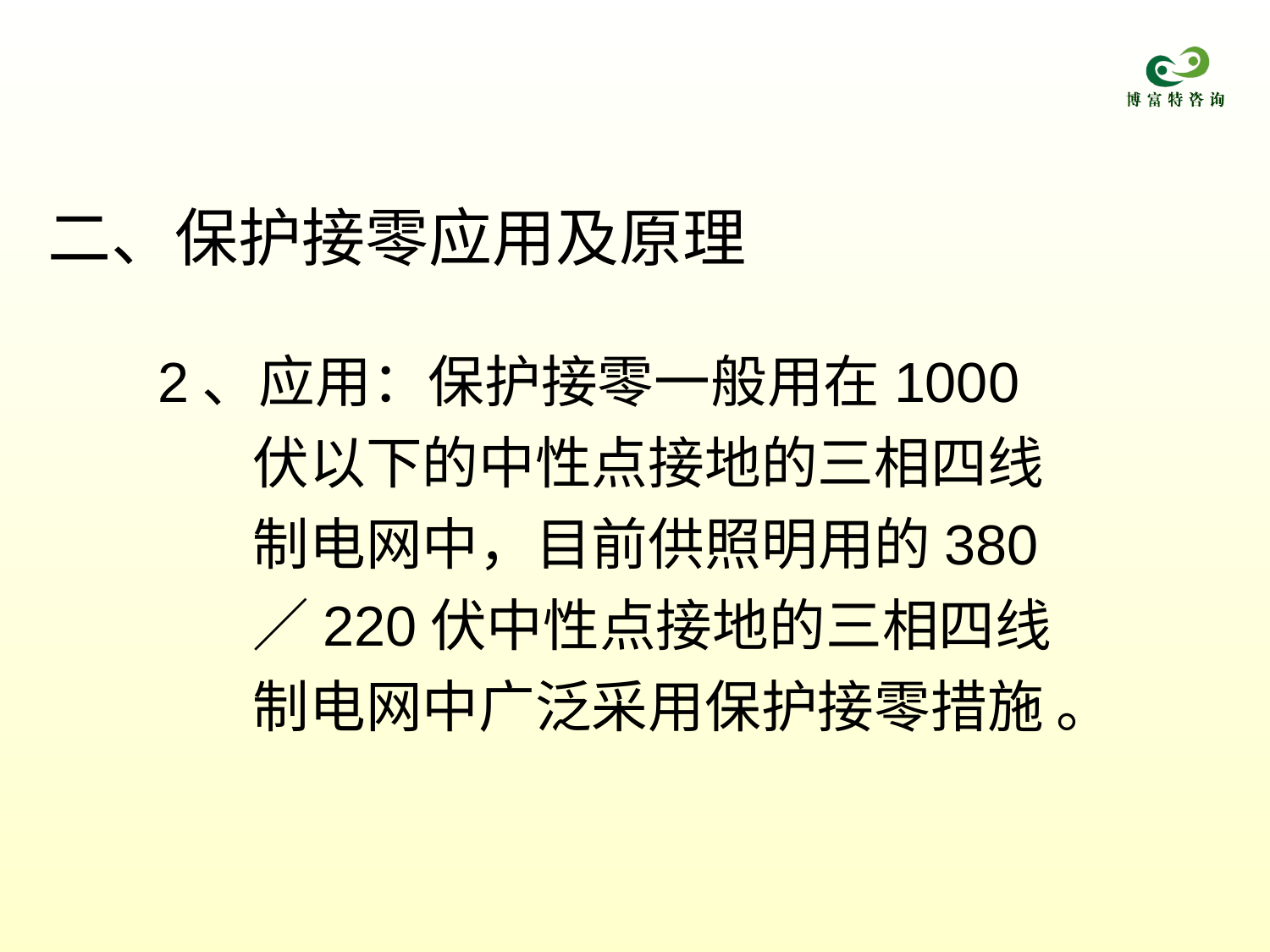

# 二、保护接零应用及原理
2、应用：保护接零一般用在1000伏以下的中性点接地的三相四线制电网中，目前供照明用的380／220伏中性点接地的三相四线制电网中广泛采用保护接零措施 。

61